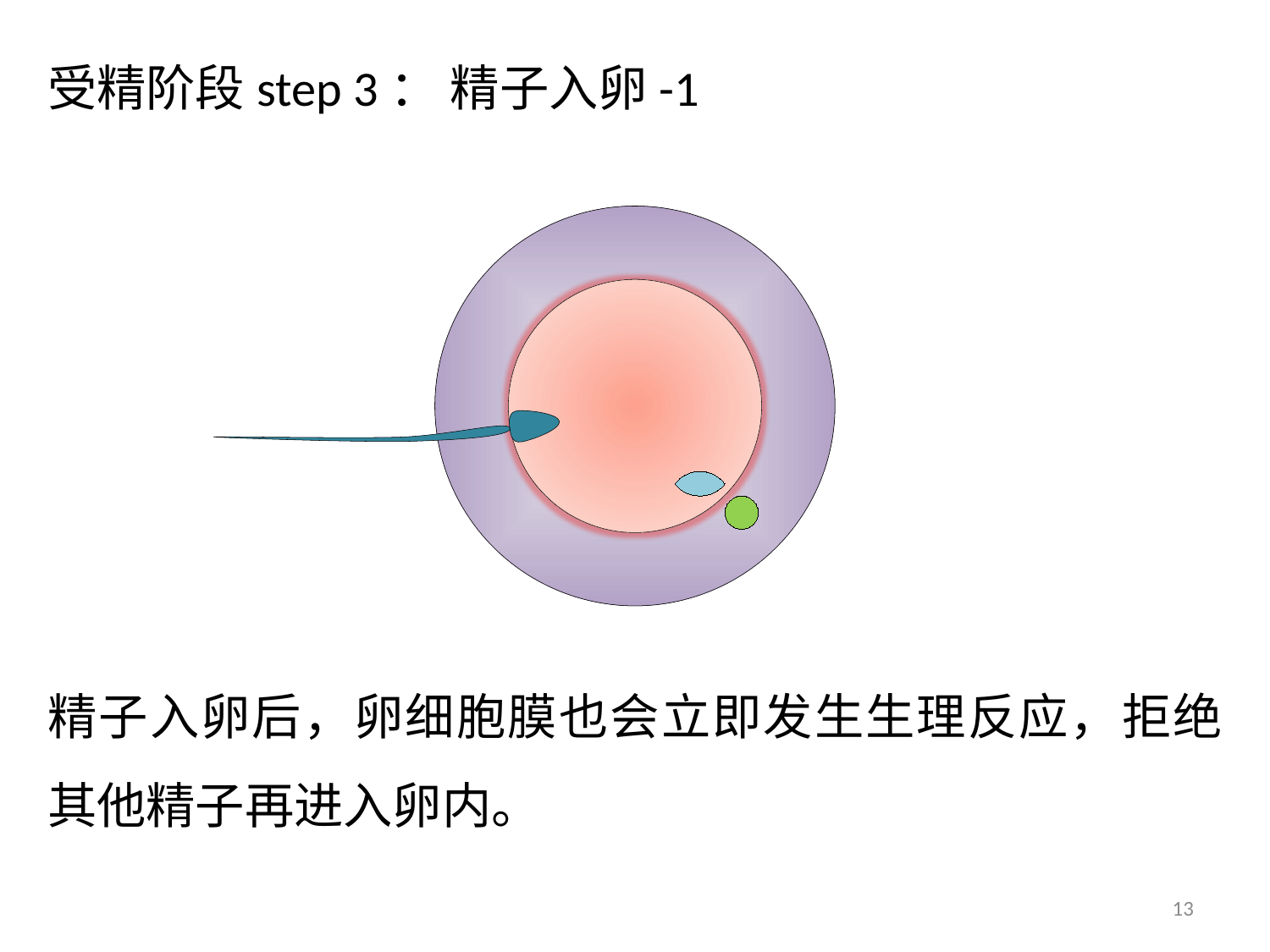

受精阶段step 3： 精子入卵-1

精子入卵后，卵细胞膜也会立即发生生理反应，拒绝其他精子再进入卵内。
13